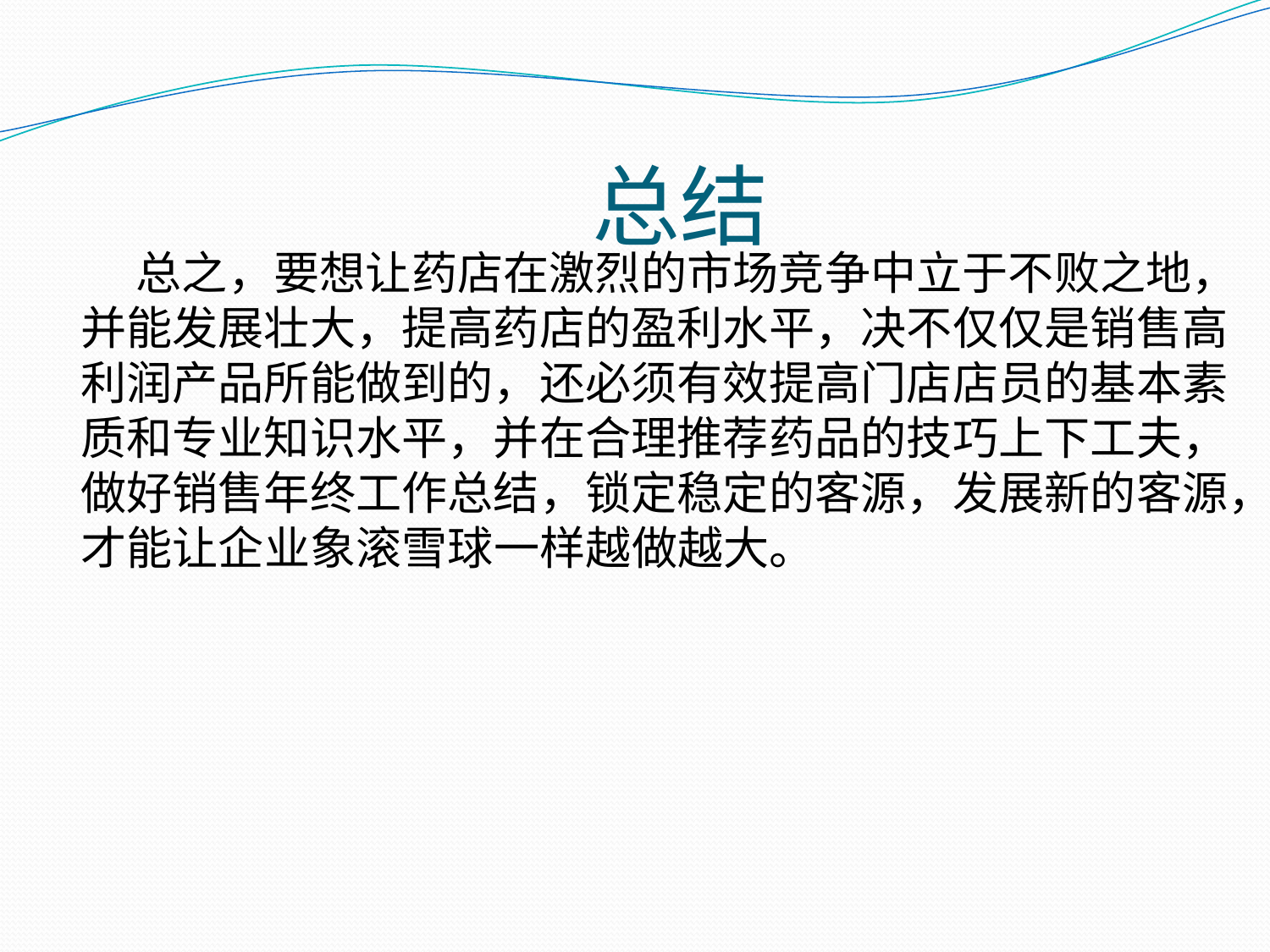

总结
        总之，要想让药店在激烈的市场竞争中立于不败之地，并能发展壮大，提高药店的盈利水平，决不仅仅是销售高利润产品所能做到的，还必须有效提高门店店员的基本素质和专业知识水平，并在合理推荐药品的技巧上下工夫，做好销售年终工作总结，锁定稳定的客源，发展新的客源，才能让企业象滚雪球一样越做越大。